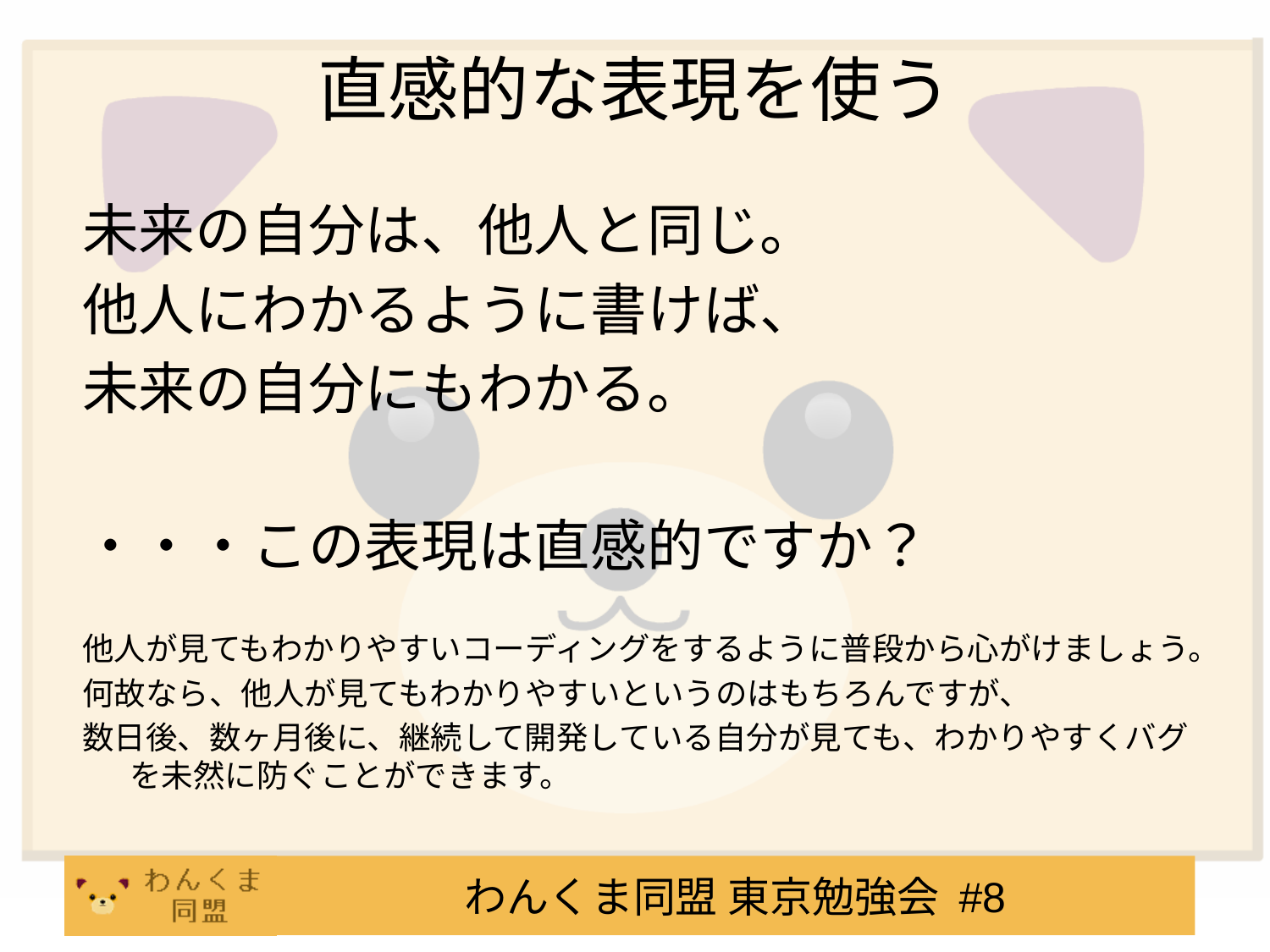

# 直感的な表現を使う
未来の自分は、他人と同じ。
他人にわかるように書けば、
未来の自分にもわかる。

・・・この表現は直感的ですか？

他人が見てもわかりやすいコーディングをするように普段から心がけましょう。
何故なら、他人が見てもわかりやすいというのはもちろんですが、
数日後、数ヶ月後に、継続して開発している自分が見ても、わかりやすくバグを未然に防ぐことができます。